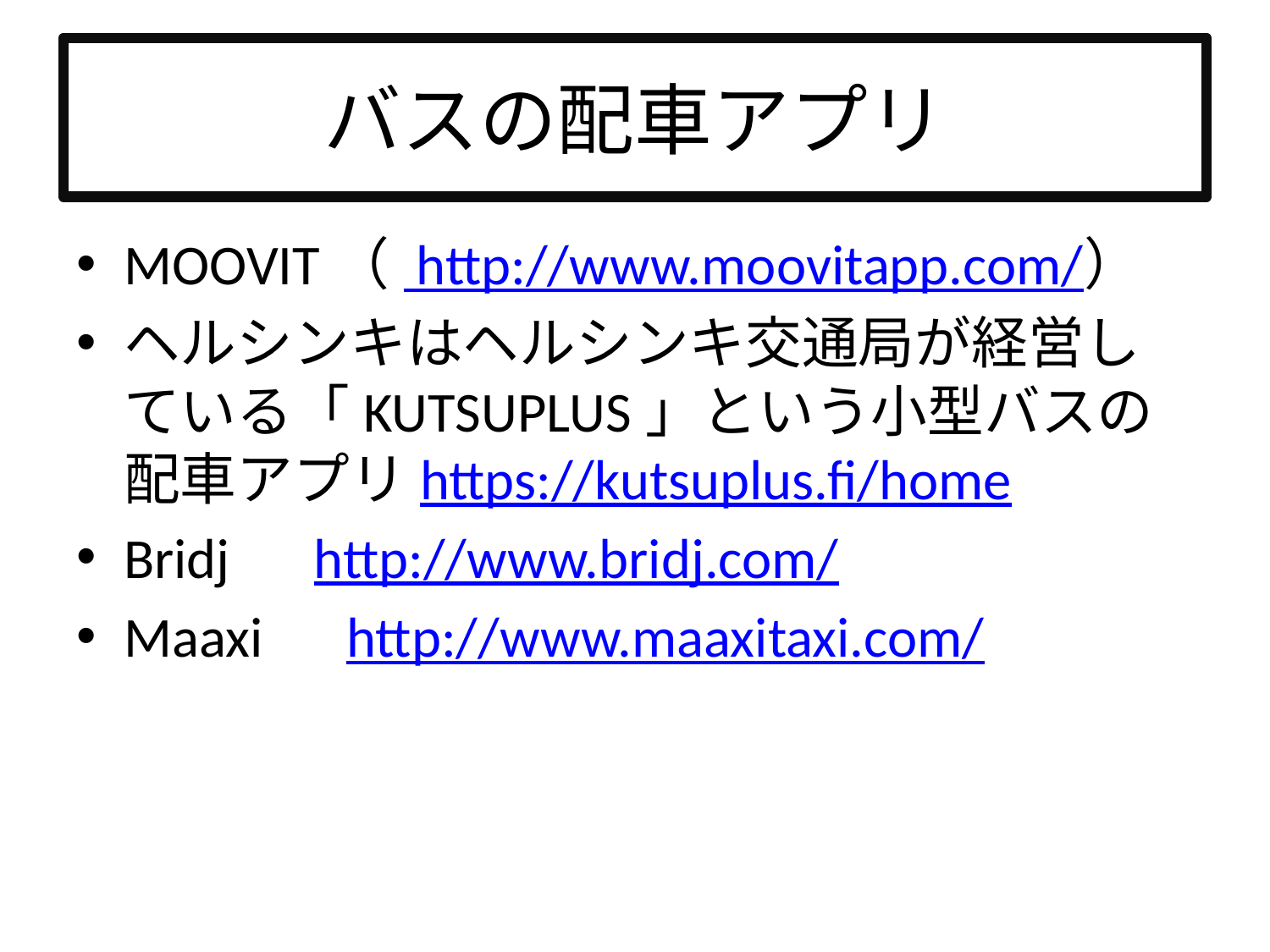

# バスの配車アプリ
MOOVIT（ http://www.moovitapp.com/）
ヘルシンキはヘルシンキ交通局が経営している「KUTSUPLUS」という小型バスの配車アプリhttps://kutsuplus.fi/home
Bridj　http://www.bridj.com/
Maaxi　http://www.maaxitaxi.com/